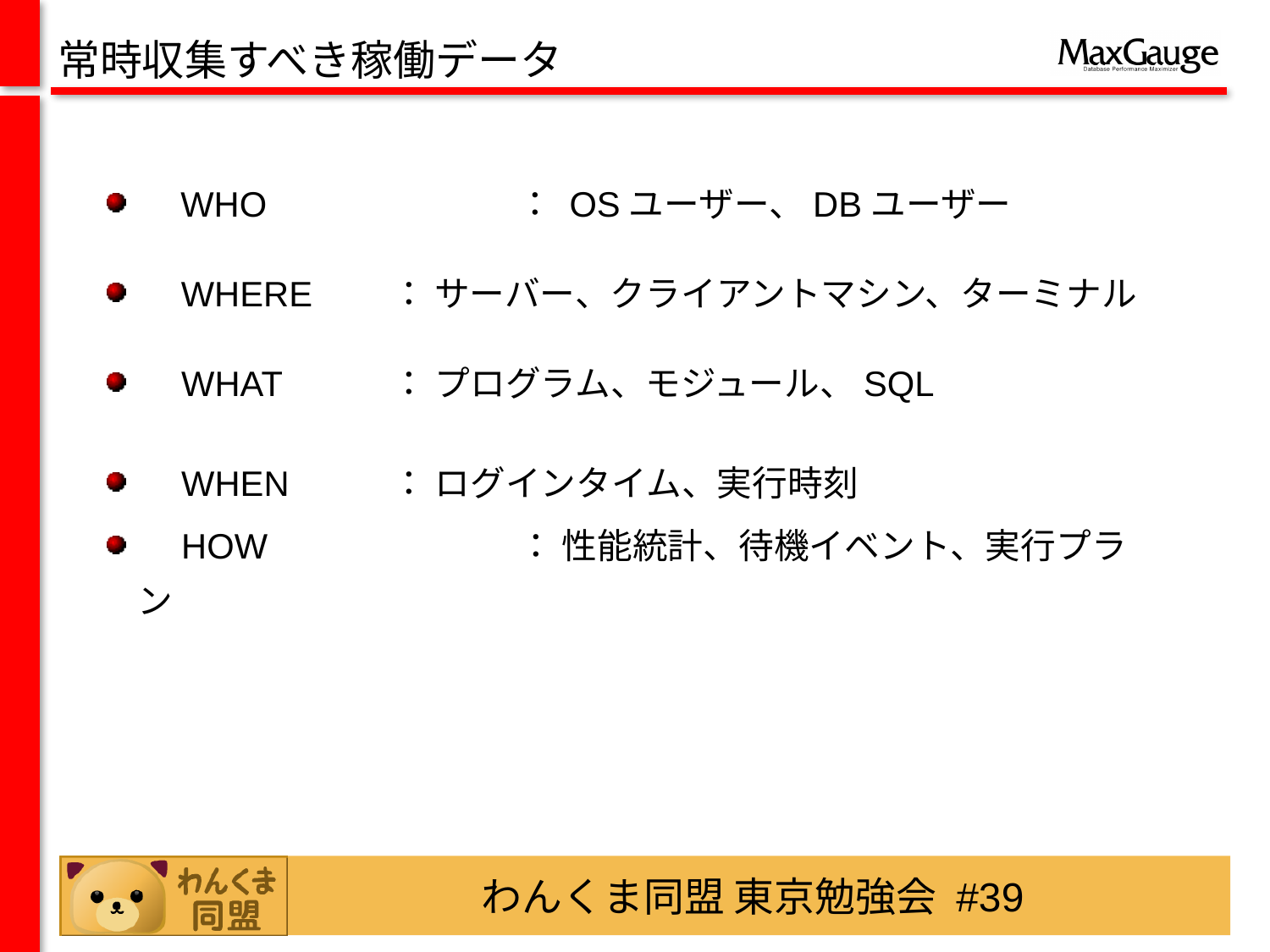

常時収集すべき稼働データ
　WHO		： OSユーザー、DBユーザー
　WHERE	： サーバー、クライアントマシン、ターミナル
　WHAT	： プログラム、モジュール、SQL
　WHEN	： ログインタイム、実行時刻
　HOW		： 性能統計、待機イベント、実行プラン